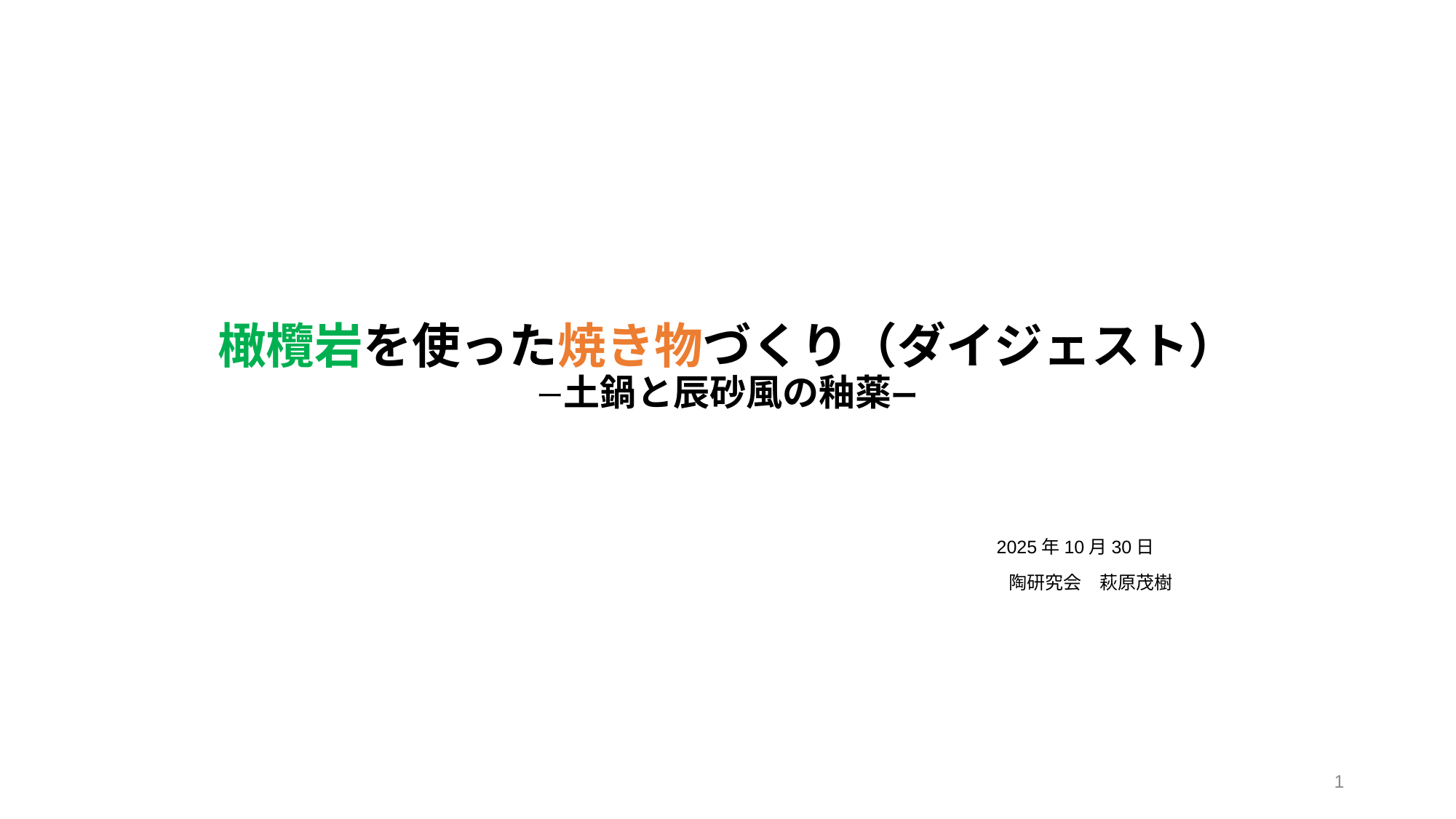

# 橄欖岩を使った焼き物づくり（ダイジェスト） ー土鍋と辰砂風の釉薬ー

　　　　　　　　　　　　　　　　　　　　　　　　　　　　　　  　　2025年10月30日
　　　　　　　　　　　　　　　　　　　　　　　　　　　　　　　　　　　　　　　　陶研究会　萩原茂樹
1